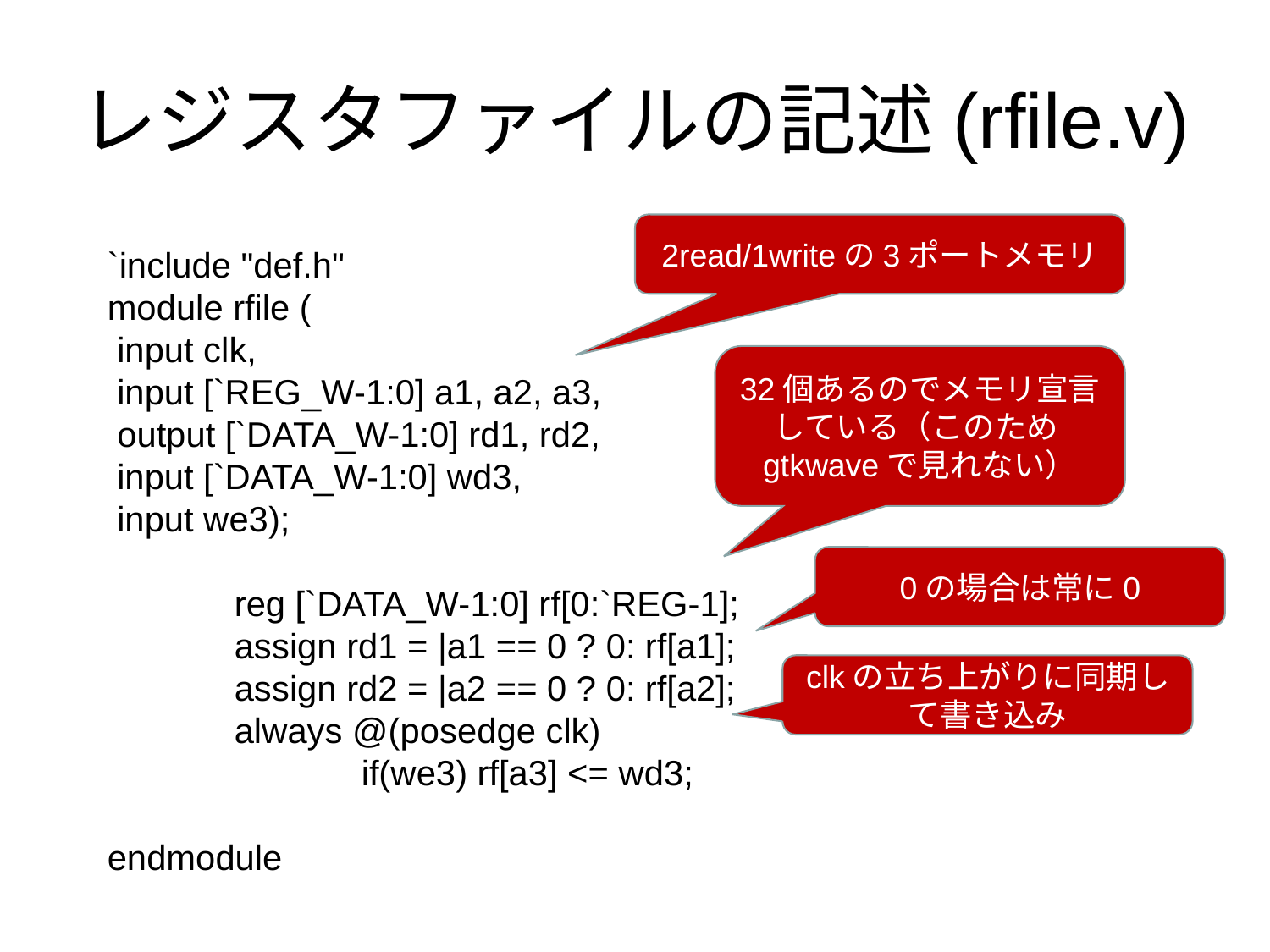

# レジスタファイルの記述(rfile.v)
2read/1writeの3ポートメモリ
`include "def.h"
module rfile (
 input clk,
 input [`REG_W-1:0] a1, a2, a3,
 output [`DATA_W-1:0] rd1, rd2,
 input [`DATA_W-1:0] wd3,
 input we3);

	reg [`DATA_W-1:0] rf[0:`REG-1];
	assign rd1 = |a1 == 0 ? 0: rf[a1];
	assign rd2 = |a2 == 0 ? 0: rf[a2];
	always @(posedge clk)
		if(we3) rf[a3] <= wd3;

endmodule
32個あるのでメモリ宣言している（このためgtkwaveで見れない）
0の場合は常に0
clkの立ち上がりに同期して書き込み